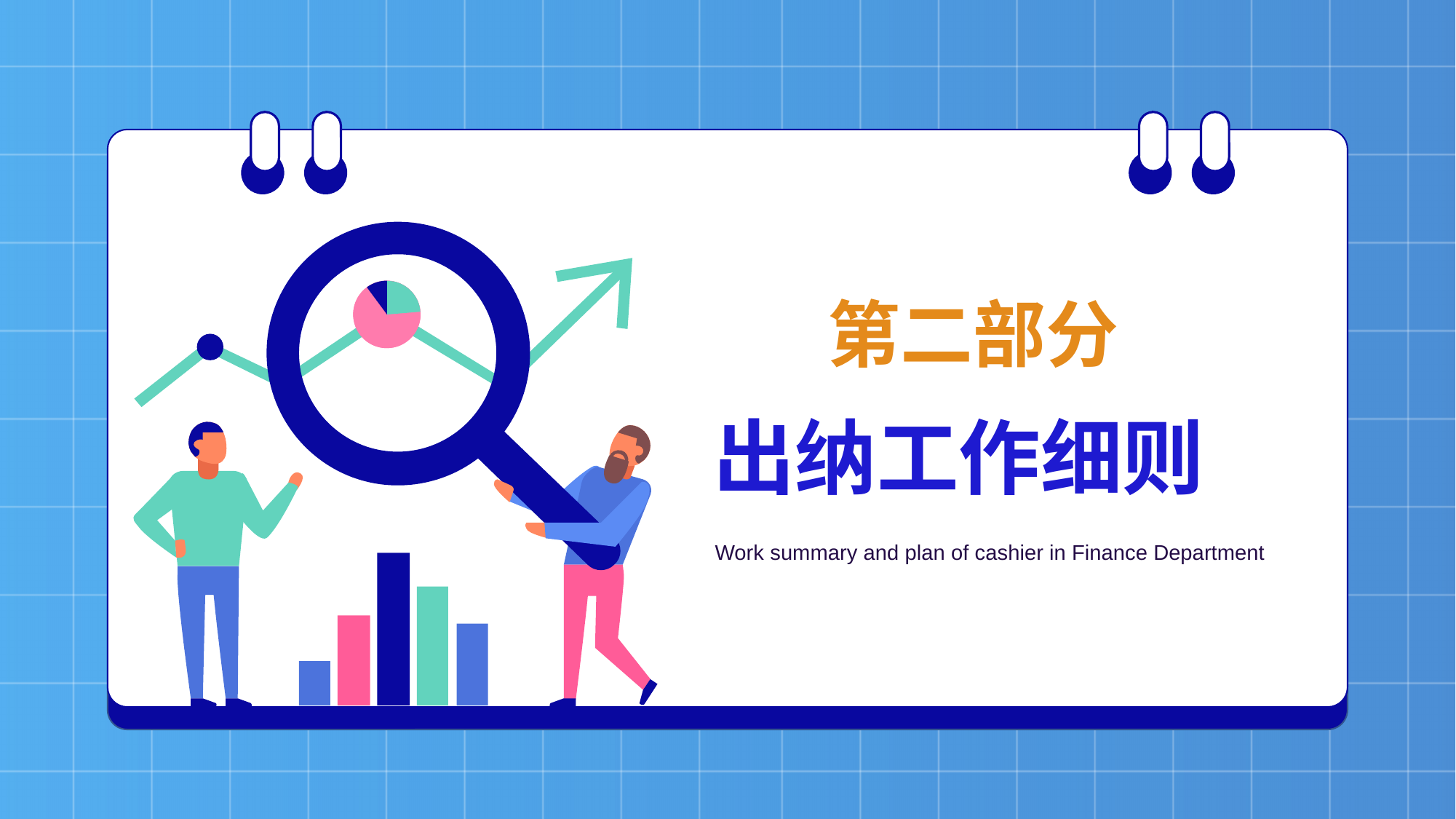

第二部分
出纳工作细则
Work summary and plan of cashier in Finance Department